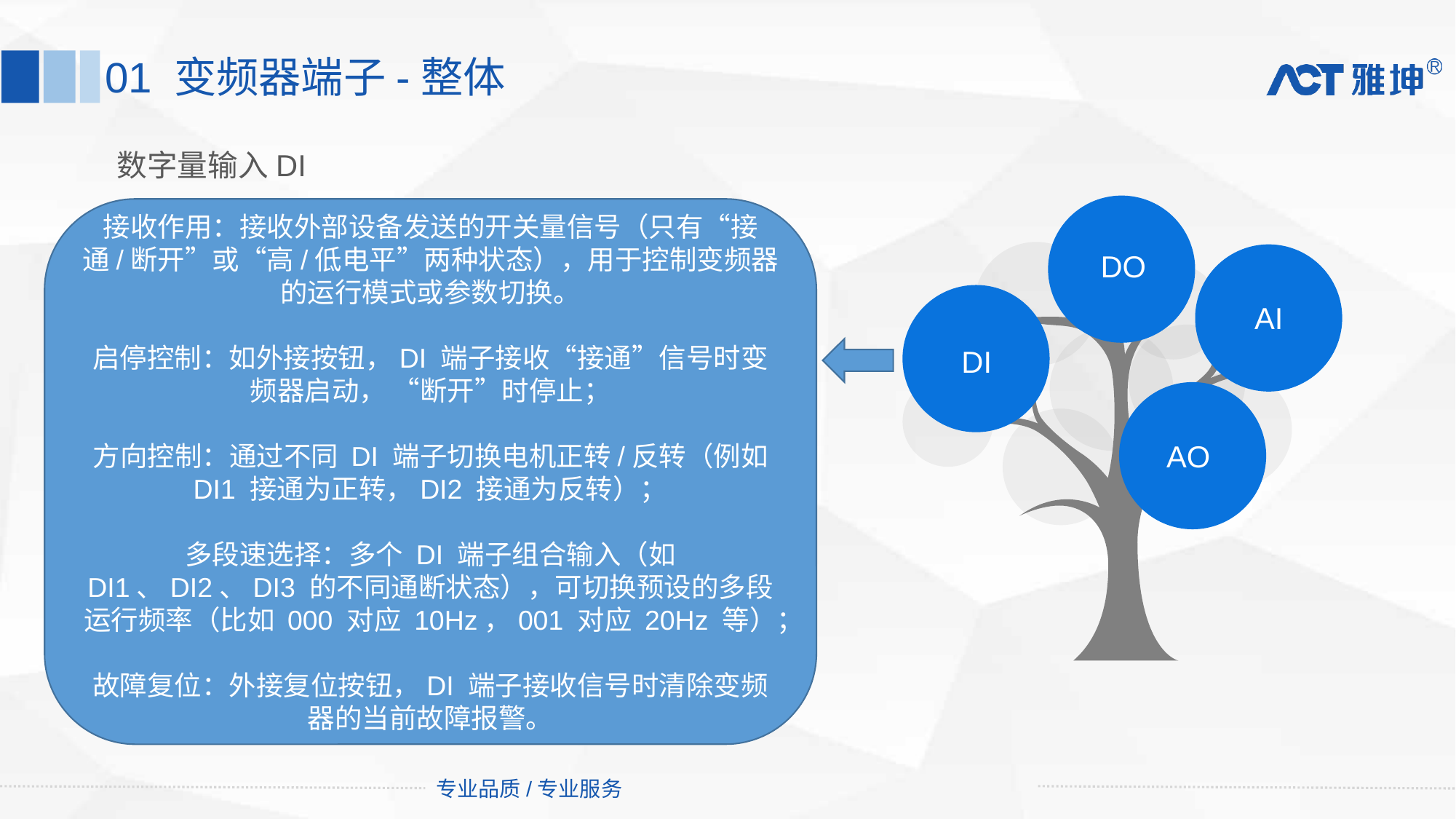

01 变频器端子-整体

数字量输入DI

接收作用：接收外部设备发送的开关量信号（只有“接通/断开”或“高/低电平”两种状态），用于控制变频器的运行模式或参数切换。

启停控制：如外接按钮，DI 端子接收“接通”信号时变频器启动， “断开”时停止；

方向控制：通过不同 DI 端子切换电机正转/反转（例如 DI1 接通为正转，DI2 接通为反转）；

多段速选择：多个 DI 端子组合输入（如 DI1、DI2、DI3 的不同通断状态），可切换预设的多段运行频率（比如 000 对应 10Hz，001 对应 20Hz 等）；

故障复位：外接复位按钮，DI 端子接收信号时清除变频器的当前故障报警。

DO

DI
AI

AO